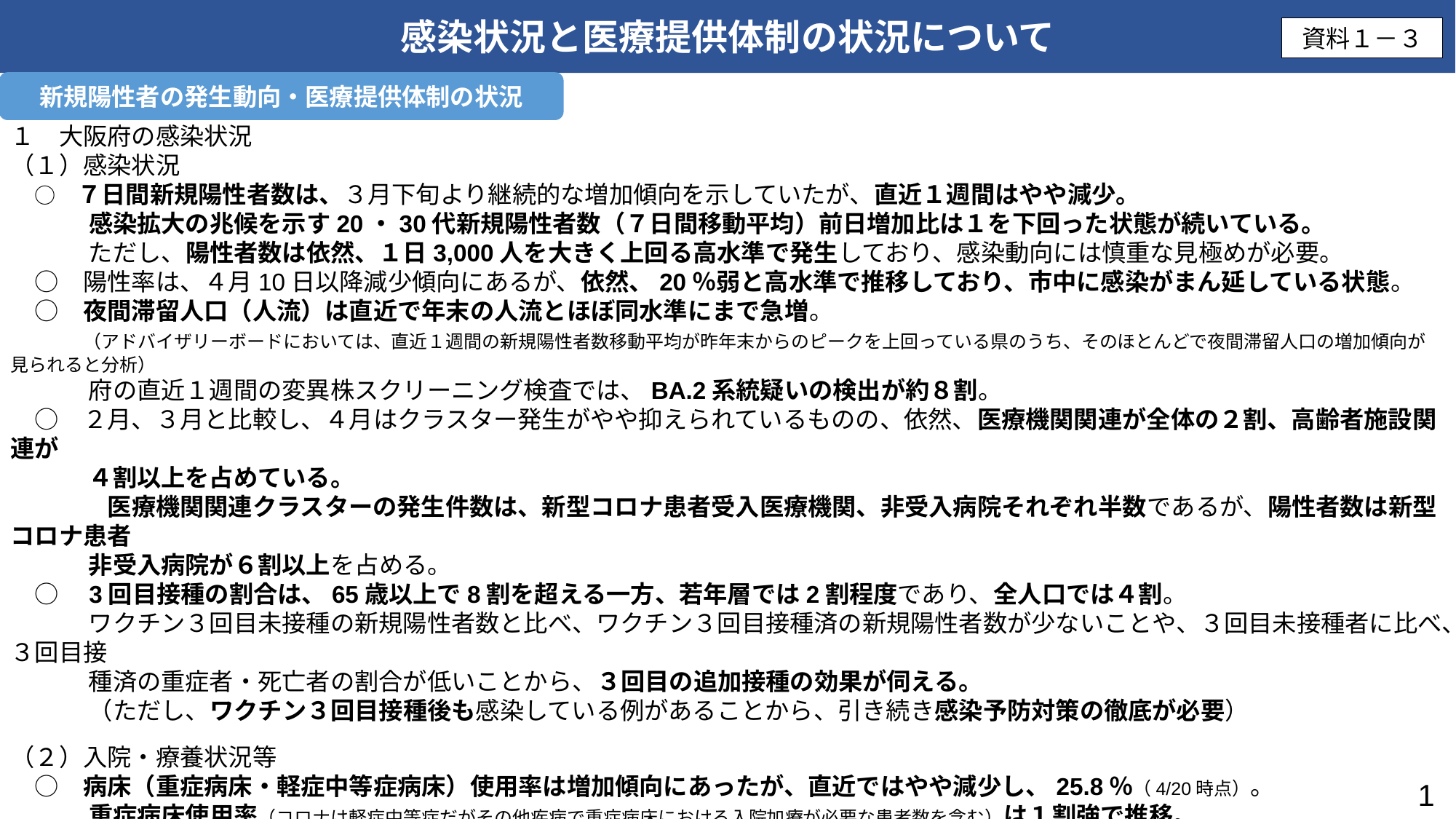

感染状況と医療提供体制の状況について
資料１－３
新規陽性者の発生動向・医療提供体制の状況

１　大阪府の感染状況
（１）感染状況
　○　７日間新規陽性者数は、３月下旬より継続的な増加傾向を示していたが、直近１週間はやや減少。
　　　 感染拡大の兆候を示す20・30代新規陽性者数（７日間移動平均）前日増加比は１を下回った状態が続いている。
　　　 ただし、陽性者数は依然、１日3,000人を大きく上回る高水準で発生しており、感染動向には慎重な見極めが必要。
　○　陽性率は、４月10日以降減少傾向にあるが、依然、20％弱と高水準で推移しており、市中に感染がまん延している状態。
　○　夜間滞留人口（人流）は直近で年末の人流とほぼ同水準にまで急増。
　　　（アドバイザリーボードにおいては、直近１週間の新規陽性者数移動平均が昨年末からのピークを上回っている県のうち、そのほとんどで夜間滞留人口の増加傾向が見られると分析）
　　　 府の直近１週間の変異株スクリーニング検査では、BA.2系統疑いの検出が約８割。
　○　２月、３月と比較し、４月はクラスター発生がやや抑えられているものの、依然、医療機関関連が全体の２割、高齢者施設関連が
　　　 ４割以上を占めている。
　　　　医療機関関連クラスターの発生件数は、新型コロナ患者受入医療機関、非受入病院それぞれ半数であるが、陽性者数は新型コロナ患者
　　　 非受入病院が６割以上を占める。
　○　3回目接種の割合は、65歳以上で8割を超える一方、若年層では2割程度であり、全人口では４割。
　　　 ワクチン３回目未接種の新規陽性者数と比べ、ワクチン３回目接種済の新規陽性者数が少ないことや、３回目未接種者に比べ、３回目接
　　　 種済の重症者・死亡者の割合が低いことから、３回目の追加接種の効果が伺える。
　　　 （ただし、ワクチン３回目接種後も感染している例があることから、引き続き感染予防対策の徹底が必要）

（２）入院・療養状況等
　○　病床（重症病床・軽症中等症病床）使用率は増加傾向にあったが、直近ではやや減少し、25.8％（4/20時点）。
　　　 重症病床使用率（コロナは軽症中等症だがその他疾病で重症病床における入院加療が必要な患者数を含む）は１割強で推移。
　○　直近１週間の入院調整時の入院患者の年代割合は、70代以上が全体の約６割を占めている。軽症中等症病床における長期入院患者
　　　 の割合は、３月下旬をピークに減少しているが、第六波における70代以上の入院患者の平均入院日数は、第五波より長い。
　○　府内の救急患者の搬送困難事案の件数は、第六波ピーク時から減少傾向にあったが、４月は昨年春と比較し、高い水準で下げ止まり。
1